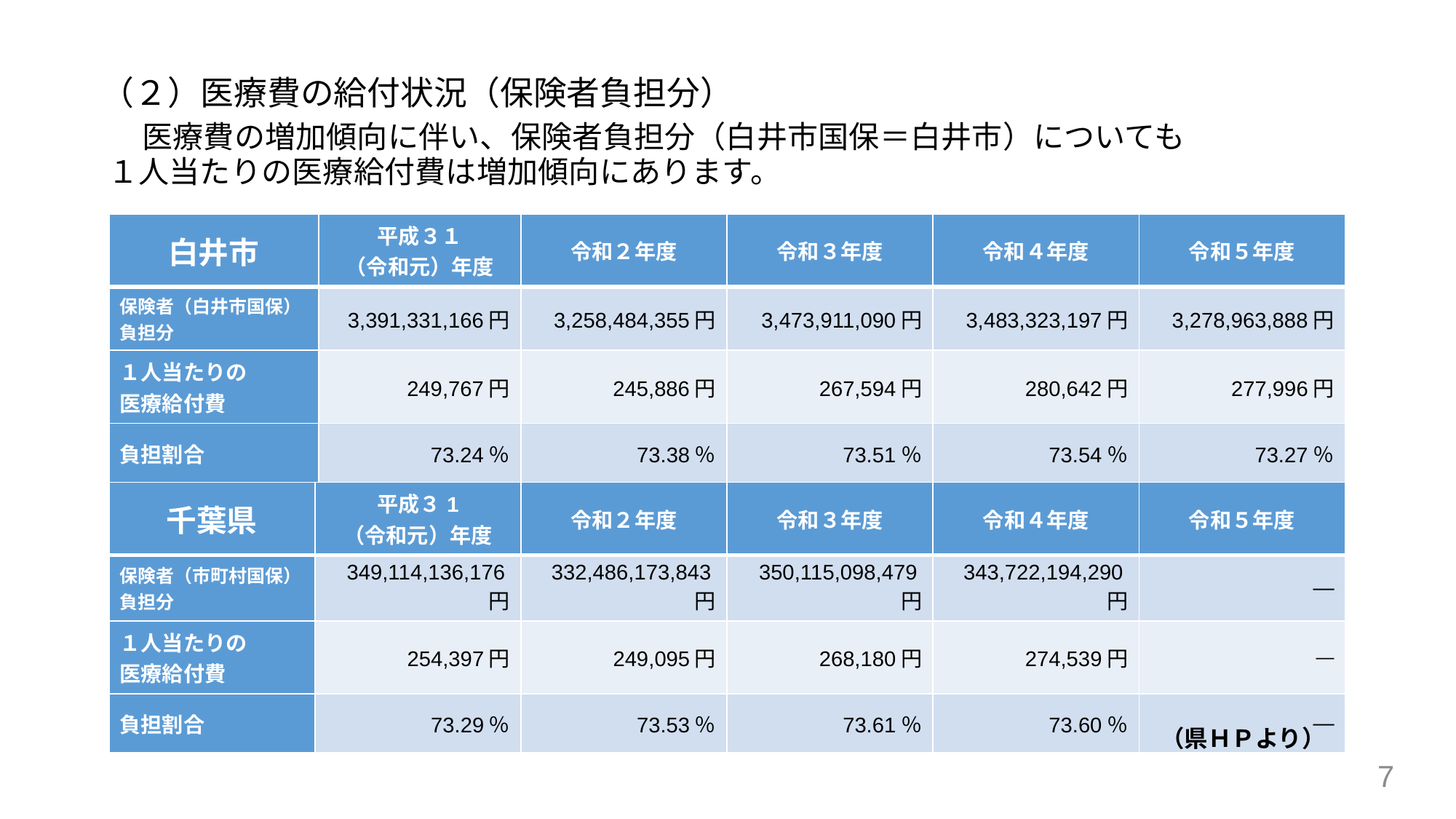

（２）医療費の給付状況（保険者負担分）
　医療費の増加傾向に伴い、保険者負担分（白井市国保＝白井市）についても
 １人当たりの医療給付費は増加傾向にあります。
| 白井市 | 平成３１ （令和元）年度 | 令和２年度 | 令和３年度 | 令和４年度 | 令和５年度 |
| --- | --- | --- | --- | --- | --- |
| 保険者（白井市国保）負担分 | 3,391,331,166円 | 3,258,484,355円 | 3,473,911,090円 | 3,483,323,197円 | 3,278,963,888円 |
| １人当たりの 医療給付費 | 249,767円 | 245,886円 | 267,594円 | 280,642円 | 277,996円 |
| 負担割合 | 73.24％ | 73.38％ | 73.51％ | 73.54％ | 73.27％ |
| 千葉県 | 平成３1 （令和元）年度 | 令和２年度 | 令和３年度 | 令和４年度 | 令和５年度 |
| --- | --- | --- | --- | --- | --- |
| 保険者（市町村国保） 負担分 | 349,114,136,176円 | 332,486,173,843円 | 350,115,098,479円 | 343,722,194,290円 | ― |
| １人当たりの 医療給付費 | 254,397円 | 249,095円 | 268,180円 | 274,539円 | ― |
| 負担割合 | 73.29％ | 73.53％ | 73.61％ | 73.60％ | ― |
　　　　　　　　　　　　　　　　　　　　　　　　　　　　　　　（県ＨＰより）
7